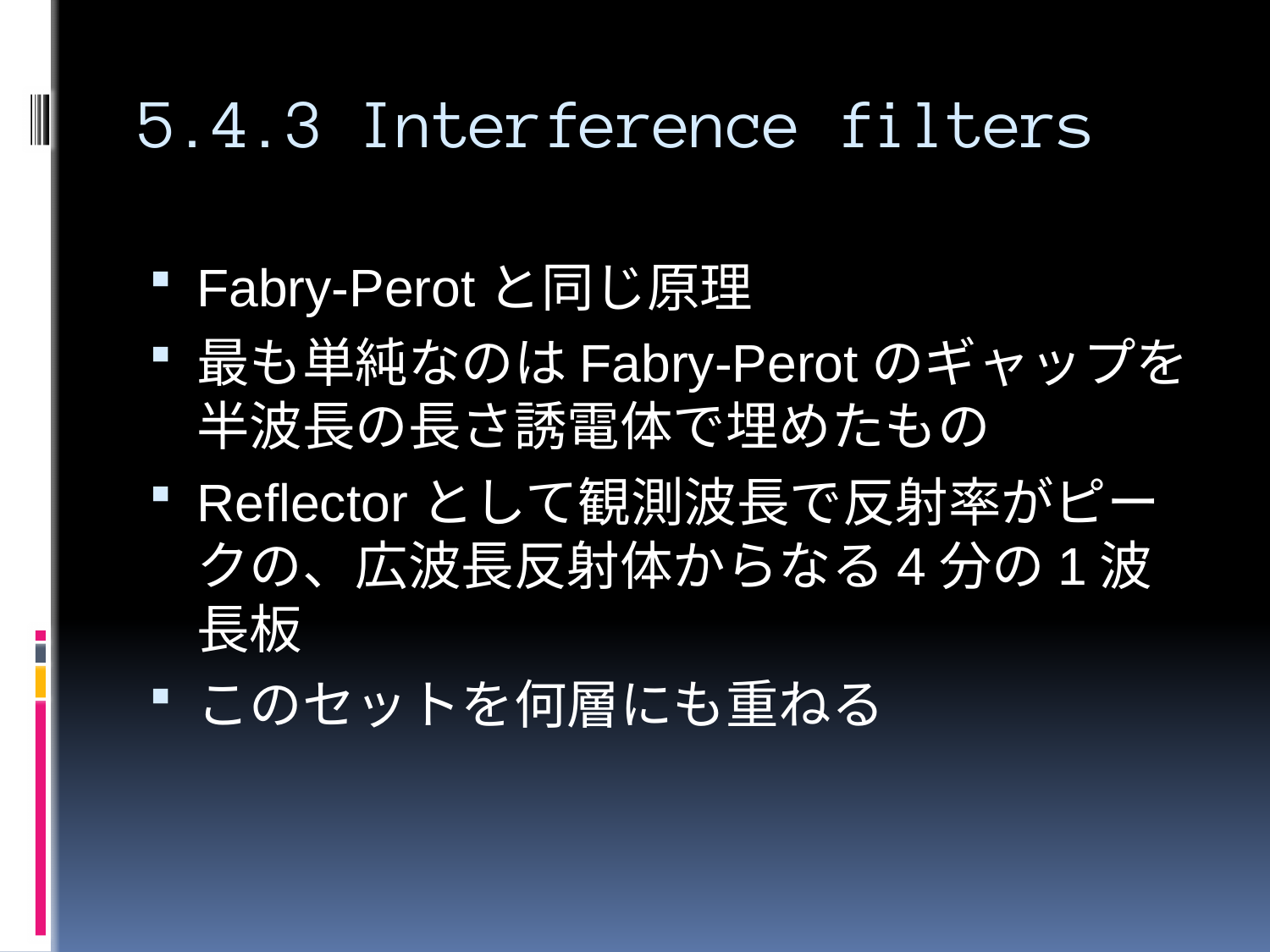

# 5.4.3 Interference filters
Fabry-Perotと同じ原理
最も単純なのはFabry-Perotのギャップを半波長の長さ誘電体で埋めたもの
Reflectorとして観測波長で反射率がピークの、広波長反射体からなる4分の1波長板
このセットを何層にも重ねる